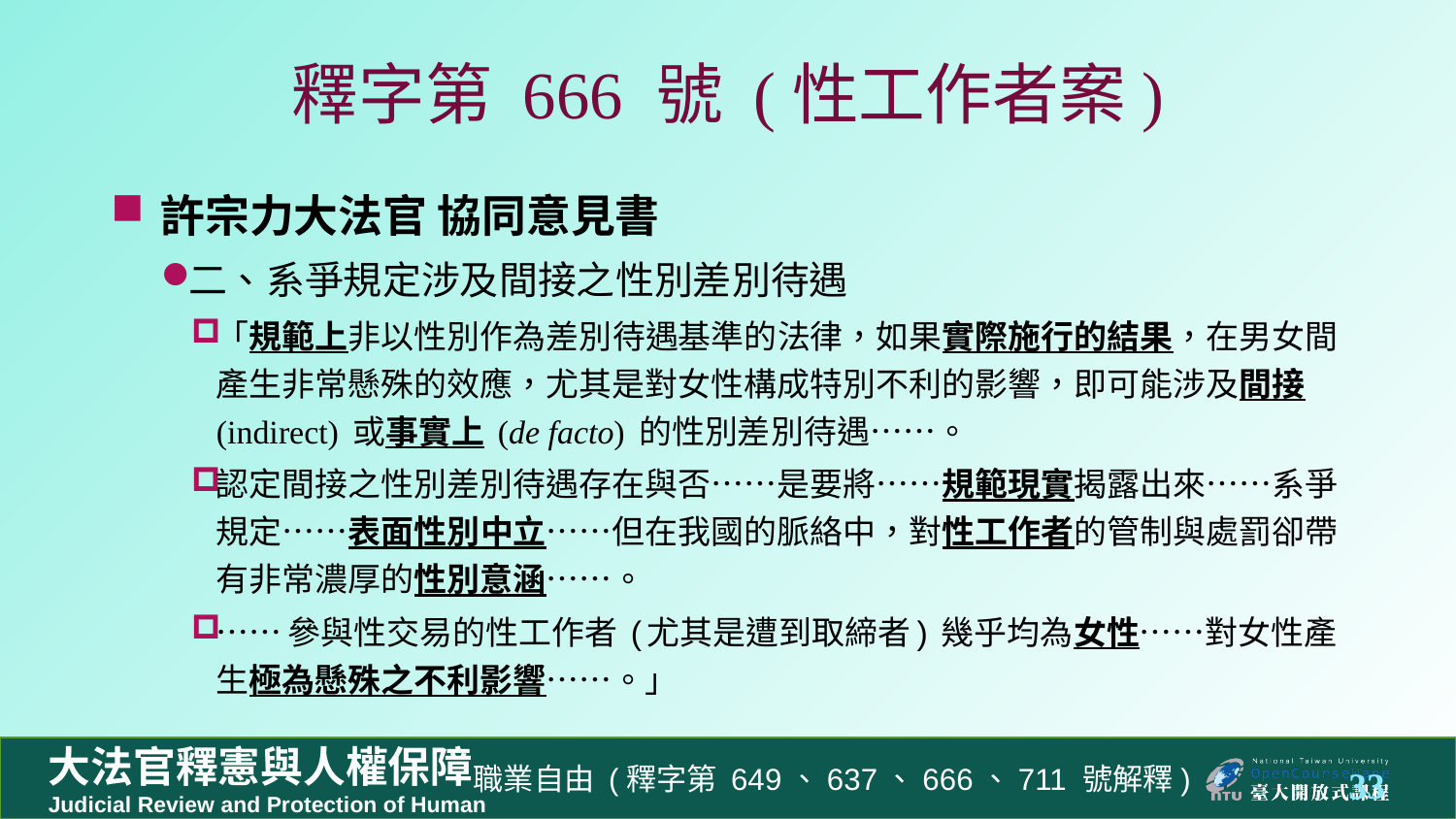

# 釋字第 666 號 (性工作者案)
許宗力大法官 協同意見書
二、系爭規定涉及間接之性別差別待遇
「規範上非以性別作為差別待遇基準的法律，如果實際施行的結果，在男女間產生非常懸殊的效應，尤其是對女性構成特別不利的影響，即可能涉及間接 (indirect) 或事實上 (de facto) 的性別差別待遇……。
認定間接之性別差別待遇存在與否……是要將……規範現實揭露出來……系爭規定……表面性別中立……但在我國的脈絡中，對性工作者的管制與處罰卻帶有非常濃厚的性別意涵……。
……參與性交易的性工作者 (尤其是遭到取締者) 幾乎均為女性……對女性產生極為懸殊之不利影響……。」